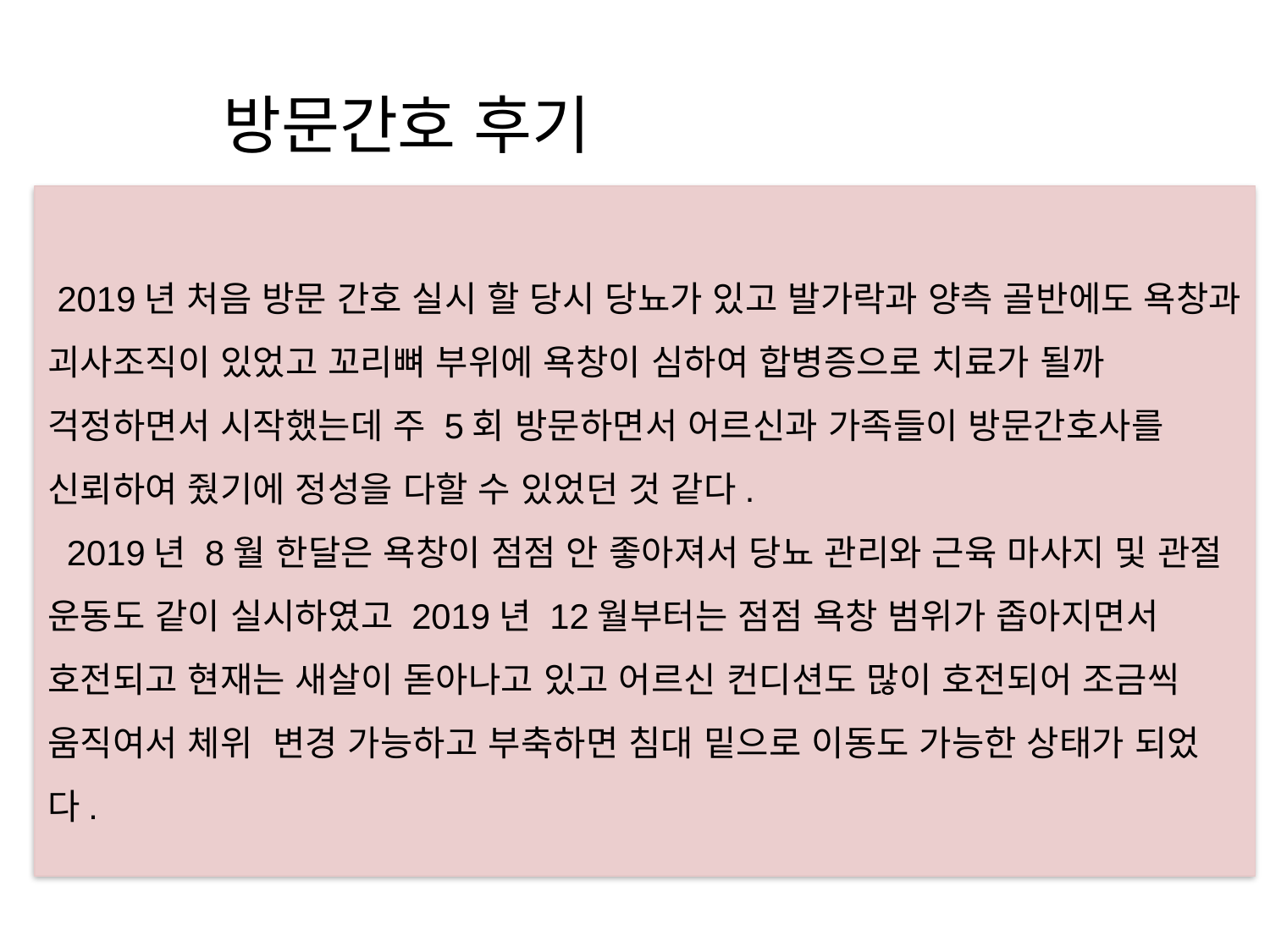

방문간호 후기

 2019년 처음 방문 간호 실시 할 당시 당뇨가 있고 발가락과 양측 골반에도 욕창과 괴사조직이 있었고 꼬리뼈 부위에 욕창이 심하여 합병증으로 치료가 될까 걱정하면서 시작했는데 주 5회 방문하면서 어르신과 가족들이 방문간호사를 신뢰하여 줬기에 정성을 다할 수 있었던 것 같다.
  2019년 8월 한달은 욕창이 점점 안 좋아져서 당뇨 관리와 근육 마사지 및 관절 운동도 같이 실시하였고 2019년 12월부터는 점점 욕창 범위가 좁아지면서 호전되고 현재는 새살이 돋아나고 있고 어르신 컨디션도 많이 호전되어 조금씩 움직여서 체위  변경 가능하고 부축하면 침대 밑으로 이동도 가능한 상태가 되었다.